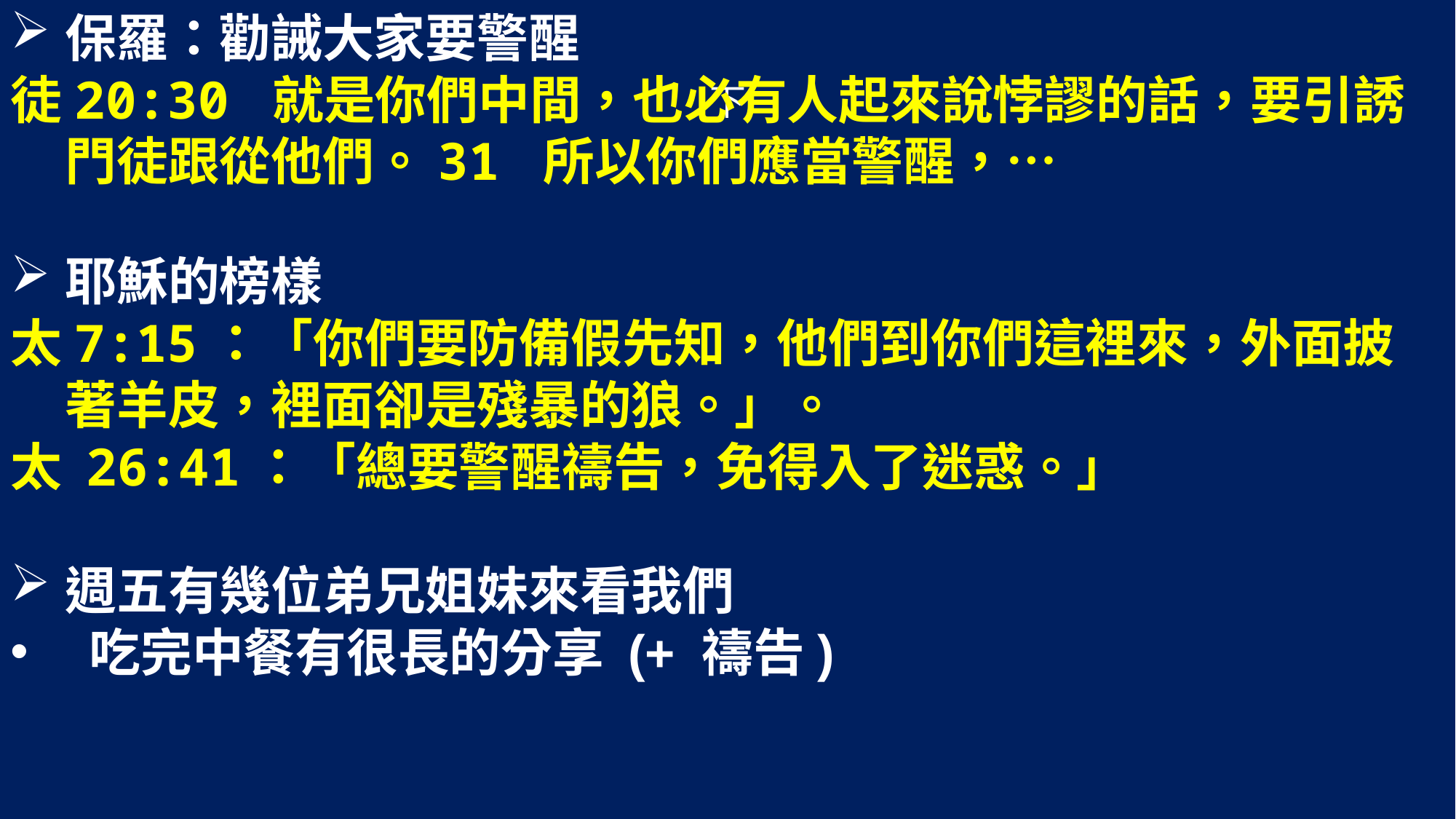

保羅：勸誡大家要警醒
徒20:30 就是你們中間，也必有人起來說悖謬的話，要引誘門徒跟從他們。31 所以你們應當警醒，…

耶穌的榜樣
太7:15：「你們要防備假先知，他們到你們這裡來，外面披著羊皮，裡面卻是殘暴的狼。」。
太 26:41：「總要警醒禱告，免得入了迷惑。」

週五有幾位弟兄姐妹來看我們
 吃完中餐有很長的分享 (+ 禱告)

# 下